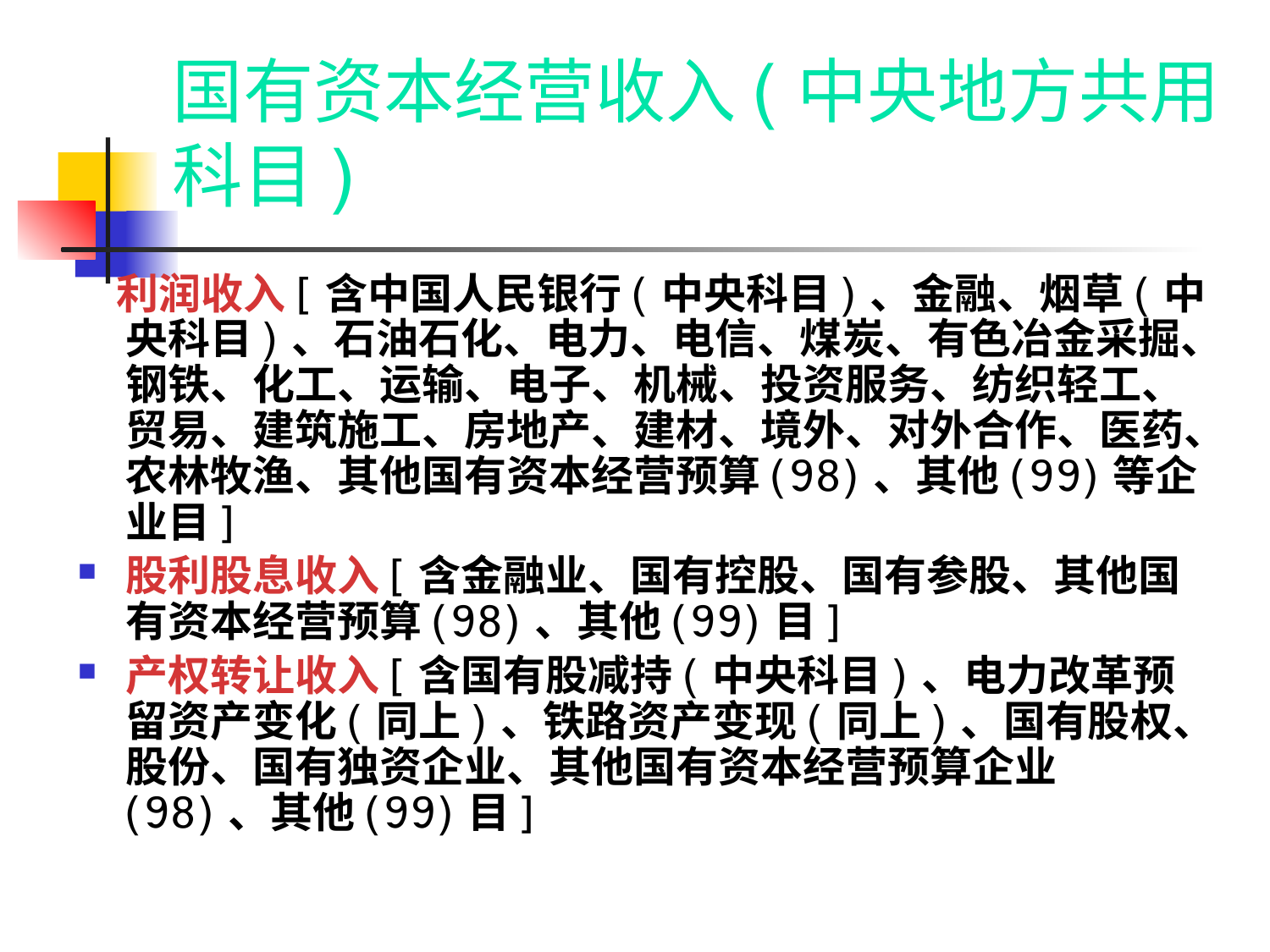

国有资本经营收入(中央地方共用科目)
   利润收入[含中国人民银行(中央科目)、金融、烟草(中央科目)、石油石化、电力、电信、煤炭、有色冶金采掘、钢铁、化工、运输、电子、机械、投资服务、纺织轻工、贸易、建筑施工、房地产、建材、境外、对外合作、医药、农林牧渔、其他国有资本经营预算(98)、其他(99)等企业目]
股利股息收入[含金融业、国有控股、国有参股、其他国有资本经营预算(98)、其他(99)目]
产权转让收入[含国有股减持(中央科目)、电力改革预留资产变化(同上)、铁路资产变现(同上)、国有股权、股份、国有独资企业、其他国有资本经营预算企业(98)、其他(99)目]